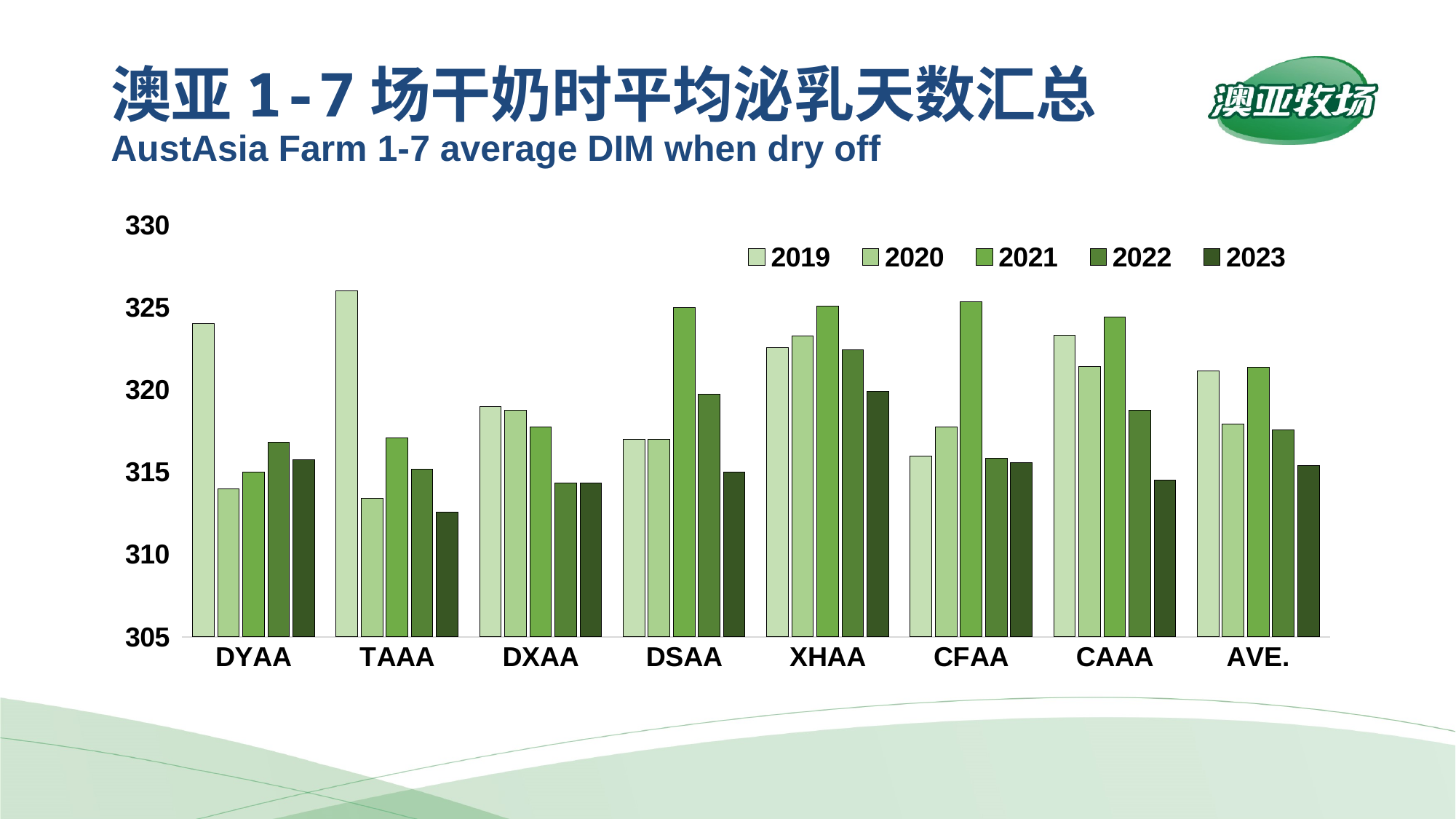

# 澳亚1-7场干奶时平均泌乳天数汇总 AustAsia Farm 1-7 average DIM when dry off

### Chart

| Category | 2019 | 2020 | 2021 | 2022 | 2023 |
|---|---|---|---|---|---|
| DYAA | 324.0358333333333 | 314.0 | 315.0 | 316.8333333333333 | 315.75 |
| TAAA | 326.0 | 313.4166666666667 | 317.08333333333303 | 315.1666666666667 | 312.5833333333333 |
| DXAA | 319.0 | 318.75 | 317.75 | 314.3333333333333 | 314.3333333333333 |
| DSAA | 317.0 | 317.0 | 325.0 | 319.75 | 315.0 |
| XHAA | 322.5833333333333 | 323.25 | 325.08333333333303 | 322.4166666666667 | 319.9166666666667 |
| CFAA | 316.0 | 317.75 | 325.33333333333303 | 315.8333333333333 | 315.5833333333333 |
| CAAA | 323.3333333333333 | 321.4166666666667 | 324.41666666666697 | 318.75 | 314.5 |
| AVE. | 321.1360714285714 | 317.9404761904762 | 321.3809523809523 | 317.58333333333337 | 315.3809523809524 |